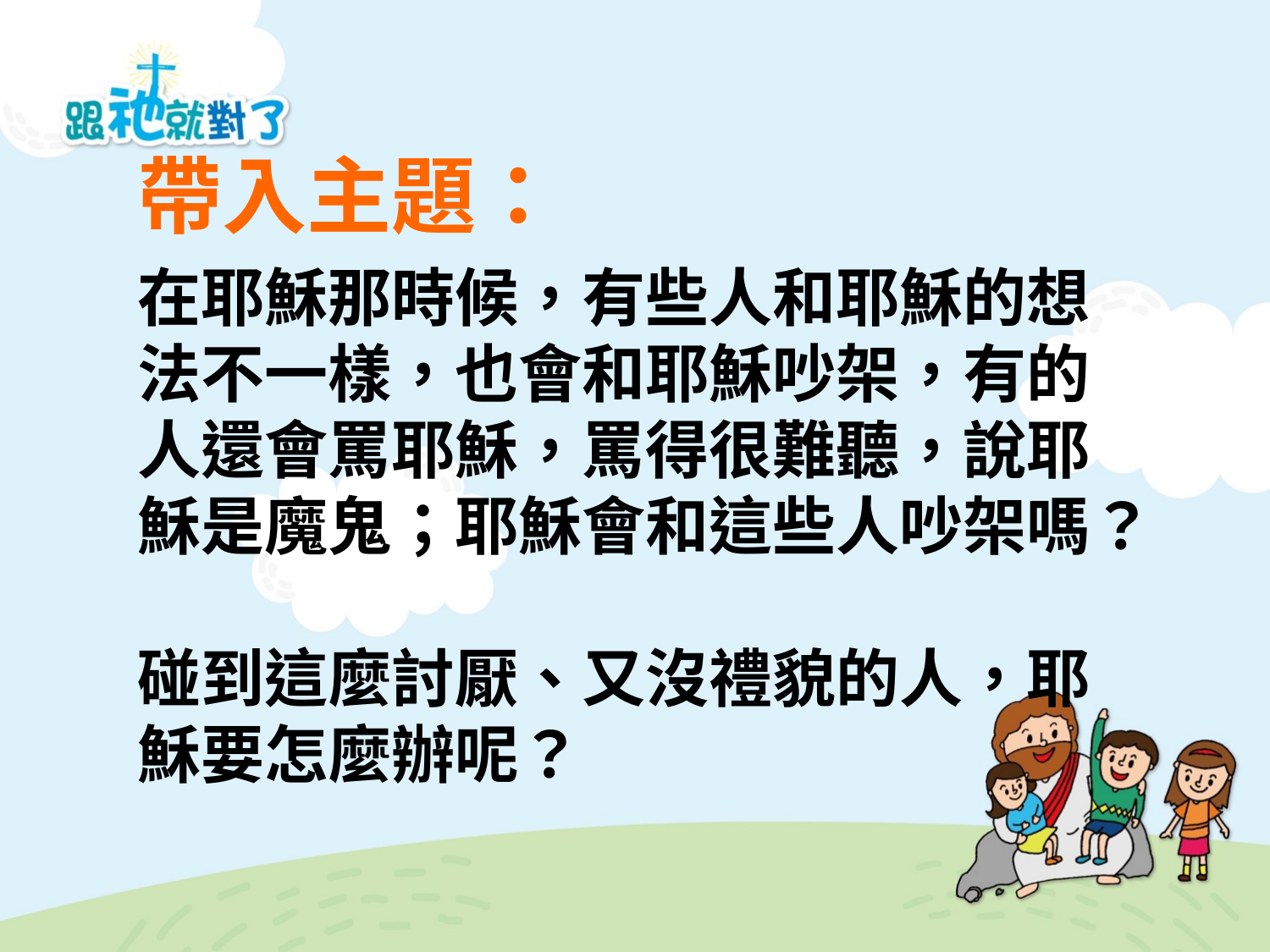

帶入主題：
在耶穌那時候，有些人和耶穌的想法不一樣，也會和耶穌吵架，有的人還會罵耶穌，罵得很難聽，說耶穌是魔鬼；耶穌會和這些人吵架嗎？

碰到這麼討厭、又沒禮貌的人，耶穌要怎麼辦呢？